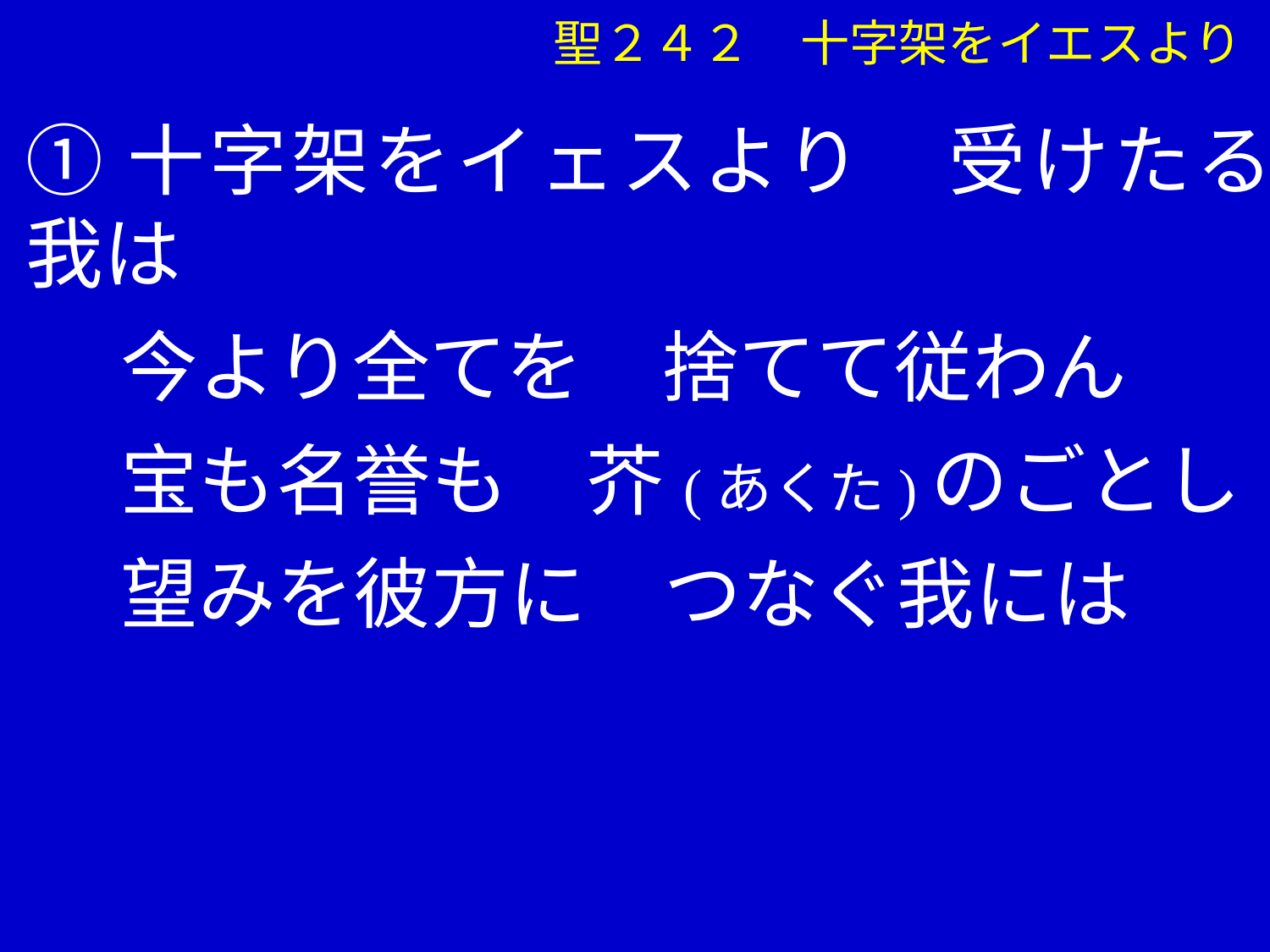

聖２４２　十字架をイエスより
①十字架をイェスより　受けたる我は
　 今より全てを　捨てて従わん
　 宝も名誉も　芥(あくた)のごとし
　 望みを彼方に　つなぐ我には